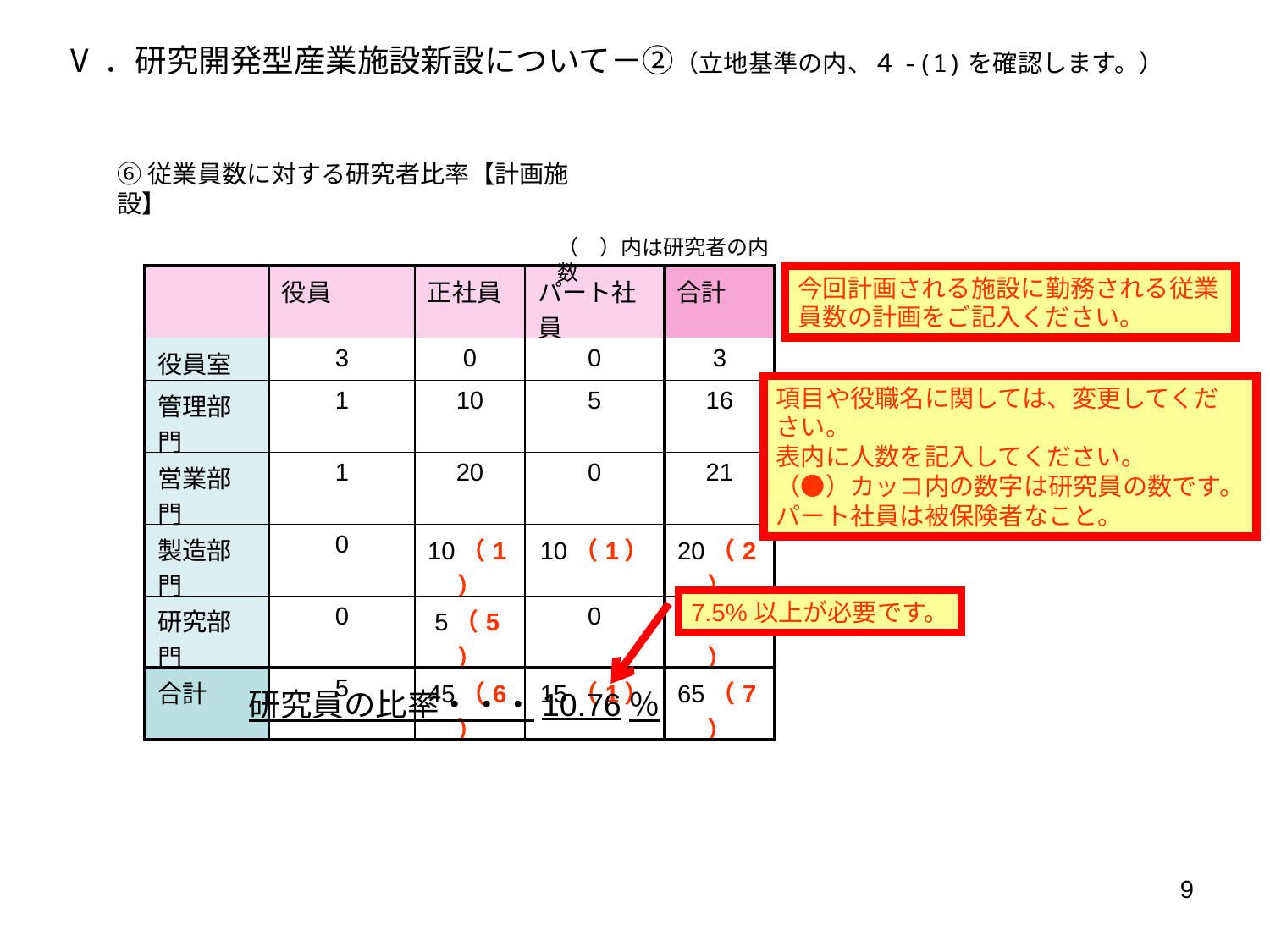

Ⅴ．研究開発型産業施設新設について－②（立地基準の内、４-(1)を確認します。）
⑥従業員数に対する研究者比率【計画施設】
（　）内は研究者の内数
|  | 役員 | 正社員 | パート社員 | 合計 |
| --- | --- | --- | --- | --- |
| 役員室 | 3 | 0 | 0 | 3 |
| 管理部門 | 1 | 10 | 5 | 16 |
| 営業部門 | 1 | 20 | 0 | 21 |
| 製造部門 | 0 | 10（1） | 10（1） | 20（2） |
| 研究部門 | 0 | 5（5） | 0 | 5（5） |
| 合計 | 5 | 45（6） | 15（1） | 65（7） |
今回計画される施設に勤務される従業
員数の計画をご記入ください。
項目や役職名に関しては、変更してくだ
さい。
表内に人数を記入してください。
（●）カッコ内の数字は研究員の数です。
パート社員は被保険者なこと。
7.5%以上が必要です。
研究員の比率・・・10.76％
9